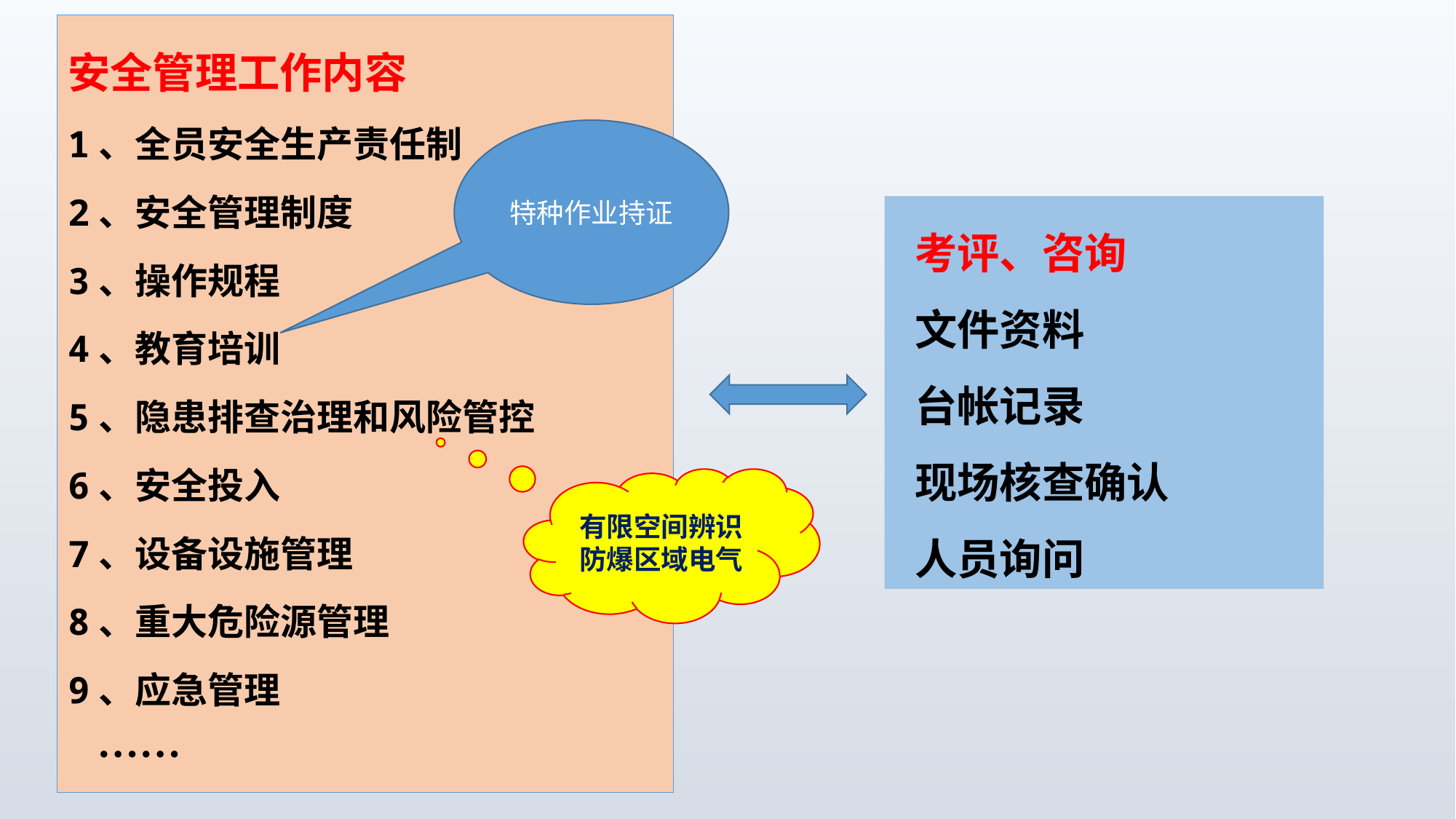

# 安全管理工作内容 1、全员安全生产责任制 2、安全管理制度 3、操作规程 4、教育培训 5、隐患排查治理和风险管控 6、安全投入 7、设备设施管理 8、重大危险源管理 9、应急管理 ……
特种作业持证

有限空间辨识
防爆区域电气
 考评、咨询
 文件资料
 台帐记录
 现场核查确认
 人员询问